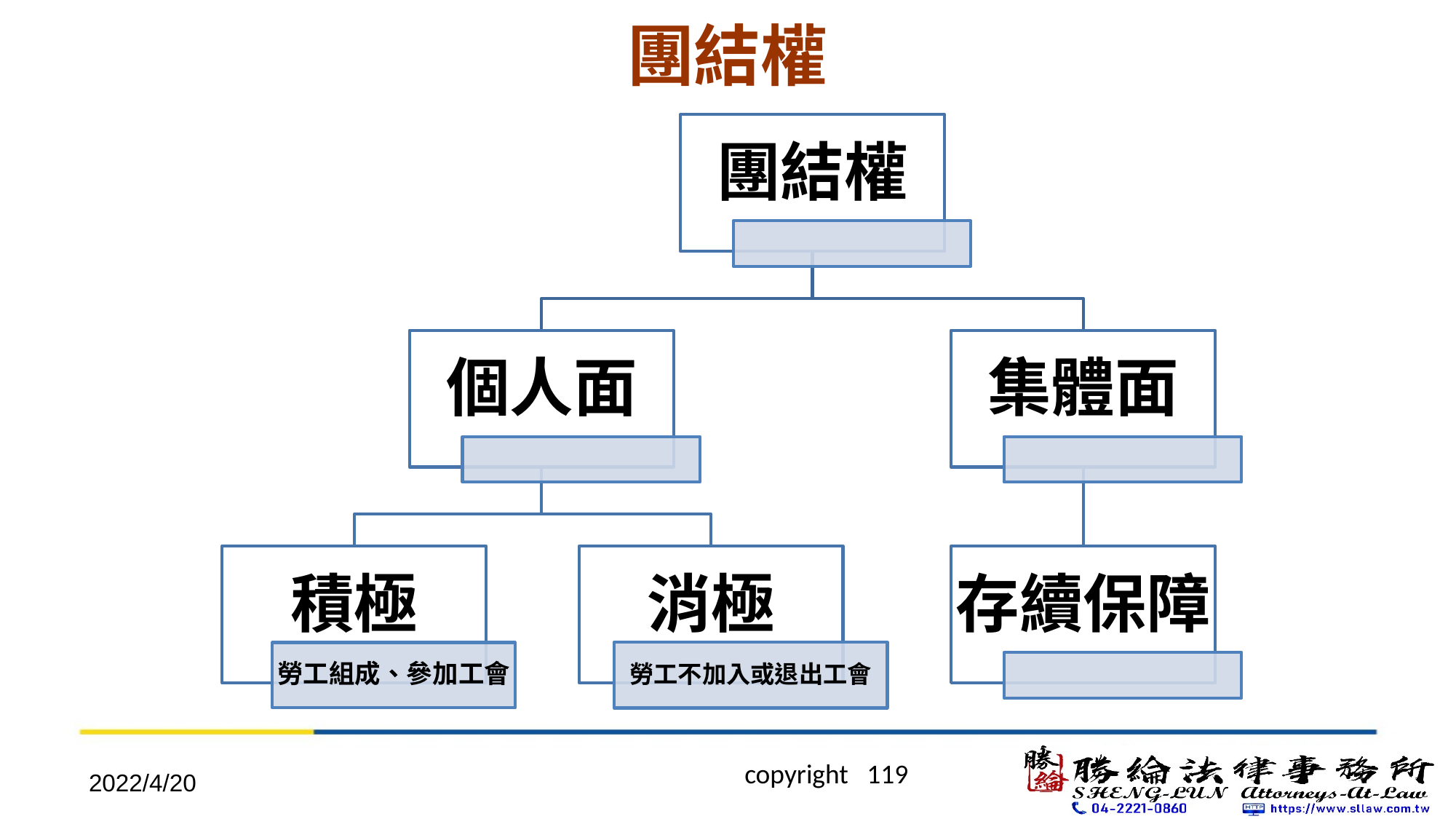

# 團結權
團結權

個人面

積極
勞工組成、參加工會
消極
勞工不加入或退出工會
集體面

存續保障

2022/4/20
 copyright   119